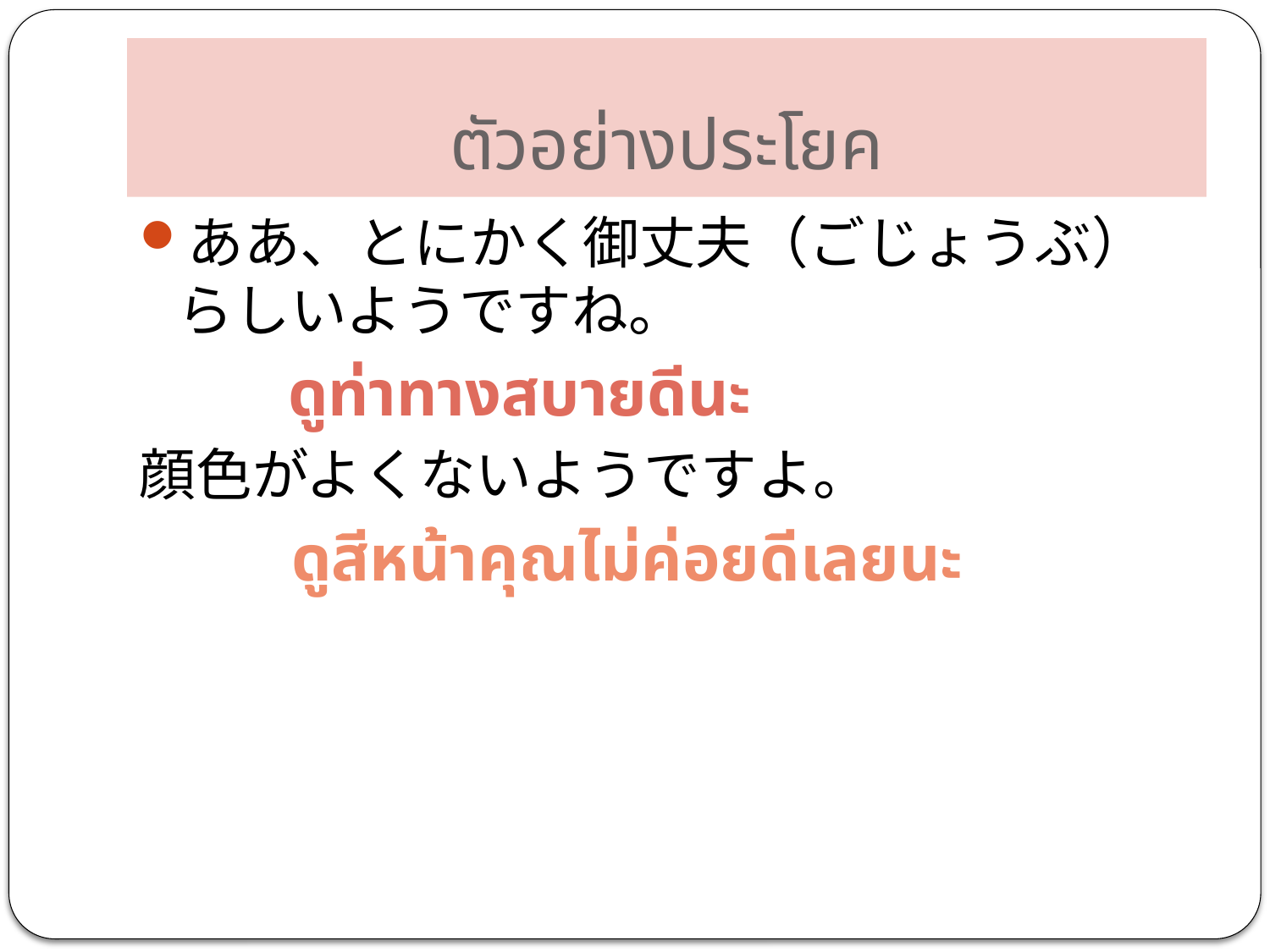

# ตัวอย่างประโยค
ああ、とにかく御丈夫（ごじょうぶ）らしいようですね。
　　　ดูท่าทางสบายดีนะ
顔色がよくないようですよ。
　　  ดูสีหน้าคุณไม่ค่อยดีเลยนะ